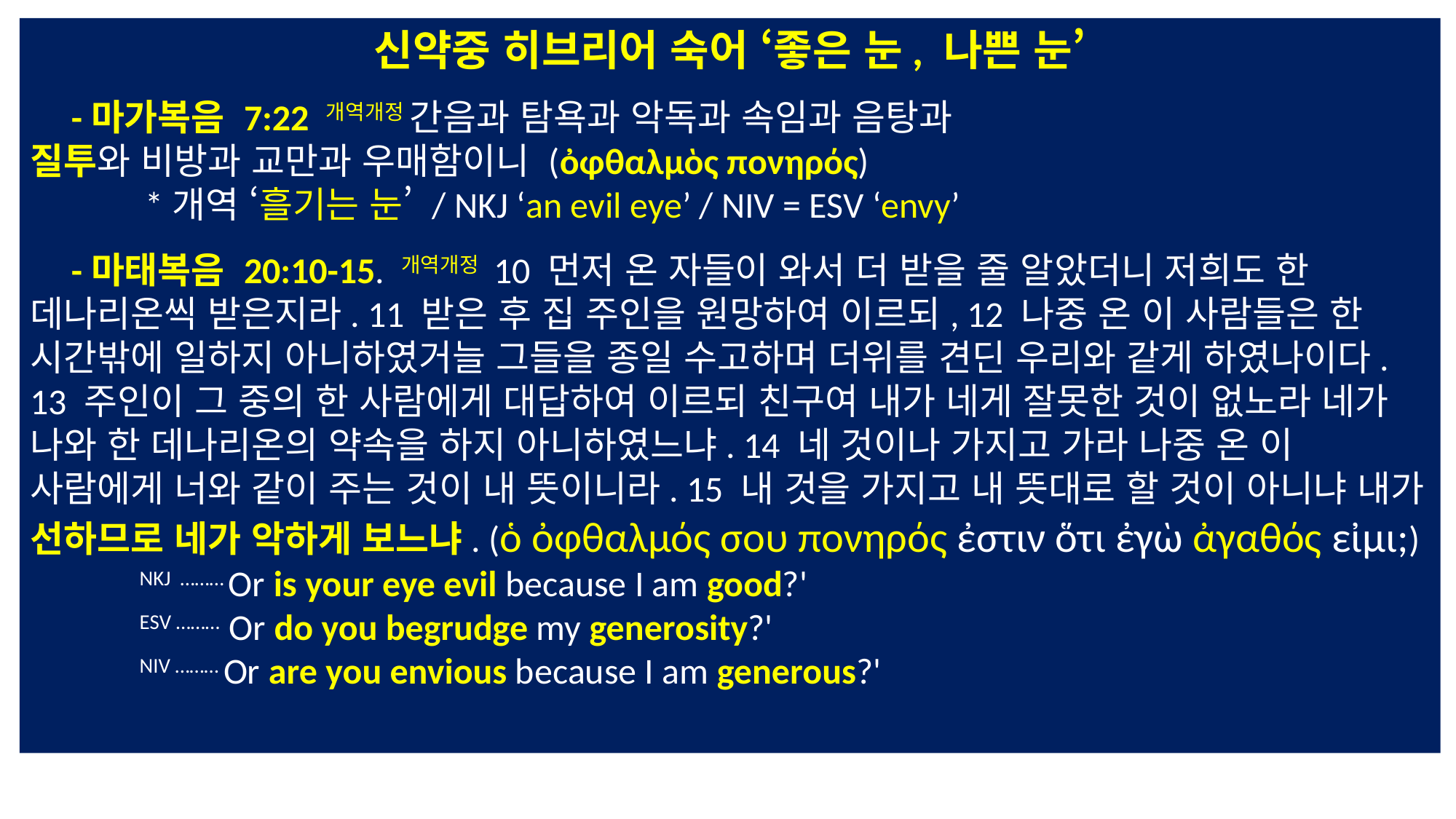

신약중 히브리어 숙어 ‘좋은 눈, 나쁜 눈’

     -마가복음 7:22 개역개정 간음과 탐욕과 악독과 속임과 음탕과
질투와 비방과 교만과 우매함이니 (ὀφθαλμὸς πονηρός)
              *개역 ‘흘기는 눈’ / NKJ ‘an evil eye’ / NIV = ESV ‘envy’

     -마태복음 20:10-15. 개역개정 10 먼저 온 자들이 와서 더 받을 줄 알았더니 저희도 한 데나리온씩 받은지라. 11 받은 후 집 주인을 원망하여 이르되, 12 나중 온 이 사람들은 한 시간밖에 일하지 아니하였거늘 그들을 종일 수고하며 더위를 견딘 우리와 같게 하였나이다. 13 주인이 그 중의 한 사람에게 대답하여 이르되 친구여 내가 네게 잘못한 것이 없노라 네가 나와 한 데나리온의 약속을 하지 아니하였느냐. 14 네 것이나 가지고 가라 나중 온 이 사람에게 너와 같이 주는 것이 내 뜻이니라. 15 내 것을 가지고 내 뜻대로 할 것이 아니냐 내가 선하므로 네가 악하게 보느냐. (ὁ ὀφθαλμός σου πονηρός ἐστιν ὅτι ἐγὼ ἀγαθός εἰμι;)
	NKJ  ……… Or is your eye evil because I am good?'
	ESV ………  Or do you begrudge my generosity?'
	NIV ……… Or are you envious because I am generous?'